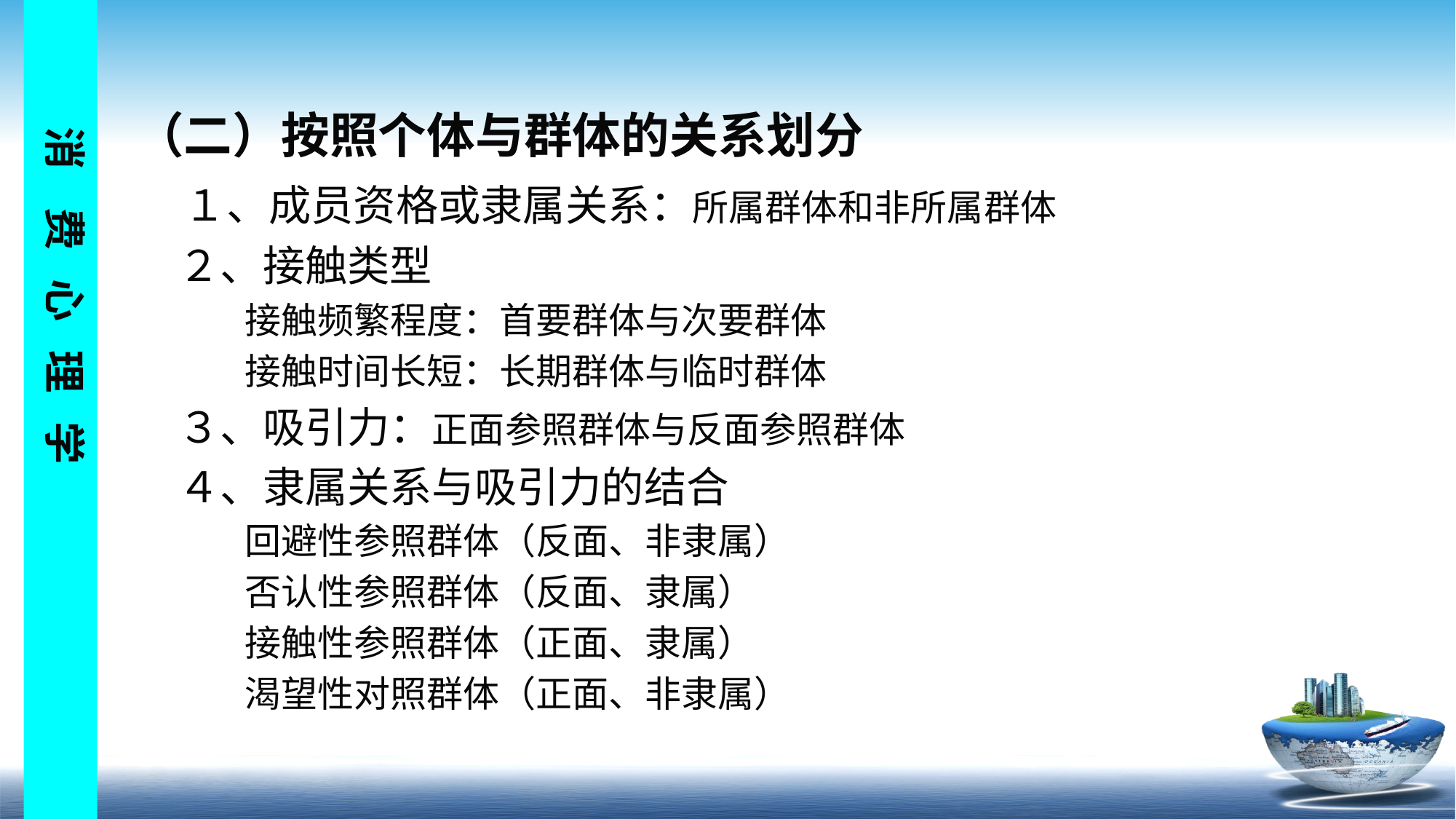

（二）按照个体与群体的关系划分
　１、成员资格或隶属关系：所属群体和非所属群体
　２、接触类型
　　　接触频繁程度：首要群体与次要群体
　　　接触时间长短：长期群体与临时群体
　３、吸引力：正面参照群体与反面参照群体
　４、隶属关系与吸引力的结合
　　　回避性参照群体（反面、非隶属）
　　　否认性参照群体（反面、隶属）
　　　接触性参照群体（正面、隶属）
　　　渴望性对照群体（正面、非隶属）
媒闺鹏牙脸东茸跋实殆除沮俐仅傍榴嗜省药兑跳矩揉淘倪躲数老舟居器叫第九章 消费者群体与消费心理第九章 消费者群体与消费心理